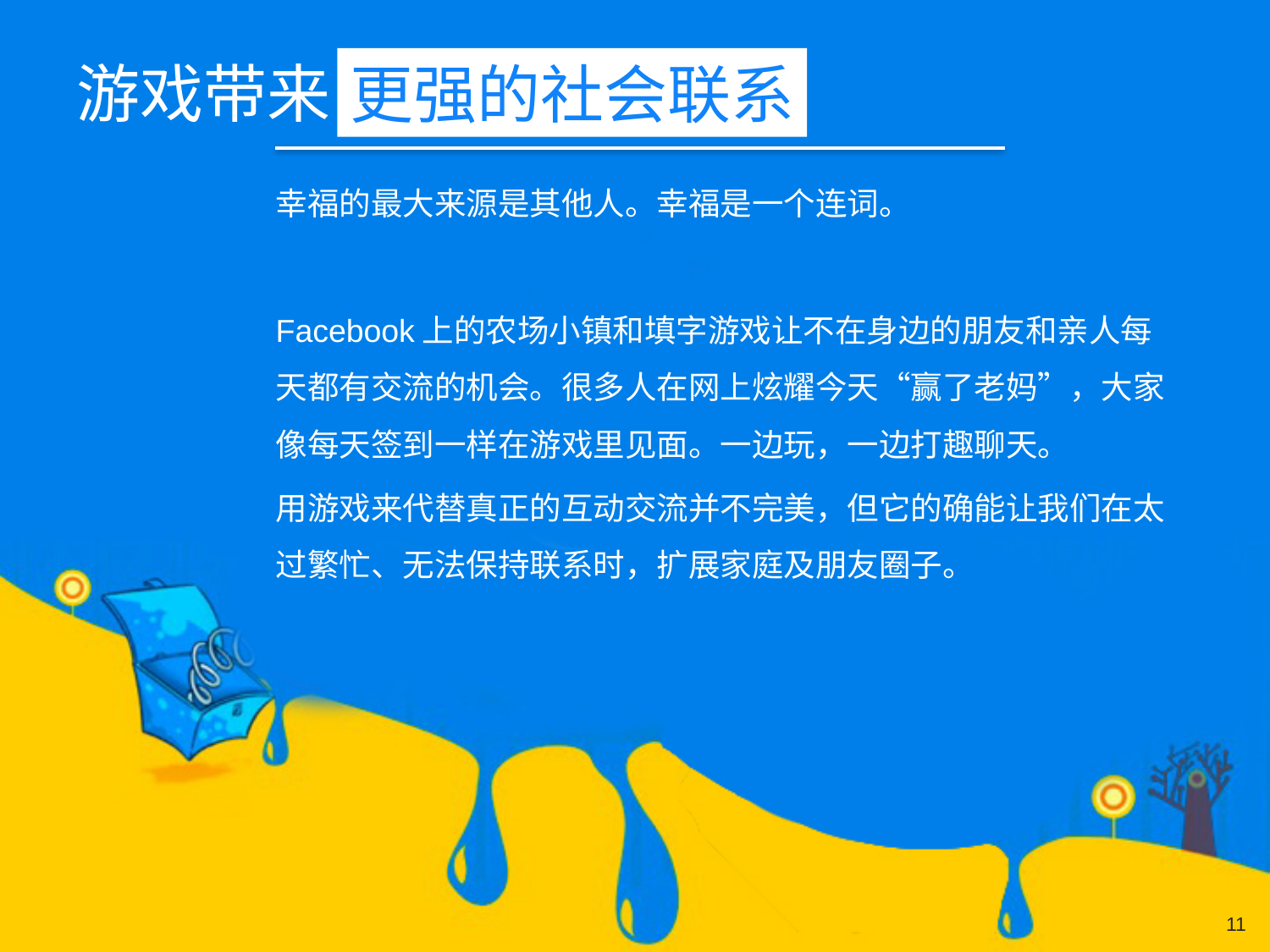

# 游戏带来
更强的社会联系
幸福的最大来源是其他人。幸福是一个连词。

Facebook上的农场小镇和填字游戏让不在身边的朋友和亲人每天都有交流的机会。很多人在网上炫耀今天“赢了老妈”，大家像每天签到一样在游戏里见面。一边玩，一边打趣聊天。
用游戏来代替真正的互动交流并不完美，但它的确能让我们在太过繁忙、无法保持联系时，扩展家庭及朋友圈子。